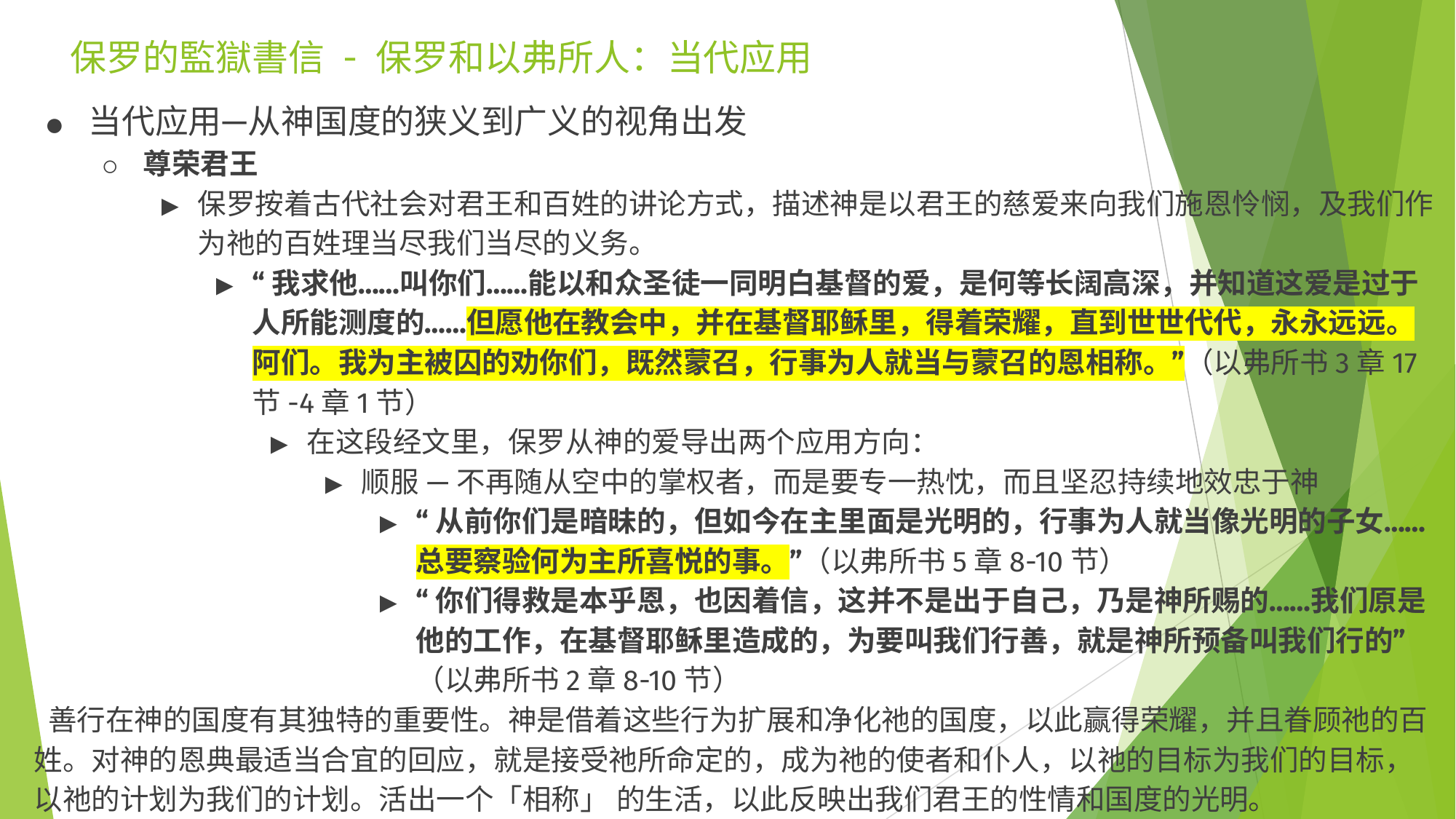

# 保罗的監獄書信 - 保罗和以弗所人：当代应用
当代应用—从神国度的狭义到广义​的视角出发
尊荣君王
保罗按着古代社会对君王和百姓的讲论方式，描述神是以君王的慈爱来向我们施恩怜悯，及我们作为祂的百姓理当尽我们当尽的义务。
“我求他……叫你们……能以和众圣徒一同明白基督的爱，是何等长阔高深，并知道这爱是过于人所能测度的……但愿他在教会中，并在基督耶稣里，得着荣耀，直到世世代代，永永远远。阿们。我为主被囚的劝你们，既然蒙召，行事为人就当与蒙召的恩相称。”（以弗所书3章17节-4章1节）
在这段经文里，保罗从神的爱导出两个应用方向：
顺服 — 不再随从空中的掌权者，而是要专一热忱，而且坚忍持续地效忠于神
“从前你们是暗昧的，但如今在主里面是光明的，行事为人就当像光明的子女……总要察验何为主所喜悦的事。”（以弗所书5章8-10节）​​
“你们得救是本乎恩，也因着信，这并不是出于自己，乃是神所赐的……我们原是他的工作，在基督耶稣里造成的，为要叫我们行善，就是神所预备叫我们行的”（以弗所书2章8-10节）​​
 善行在神的国度有其独特的重要性。神是借着这些行为扩展和净化祂的国度，以此赢得荣耀，并且眷顾祂的百姓。对神的恩典最适当合宜的回应，就是接受祂所命定的，成为祂的使者和仆人，以祂的目标为我们的目标，以祂的计划为我们的计划。活出一个「相称」 的生活，以此反映出我们君王的性情和国度的光明。